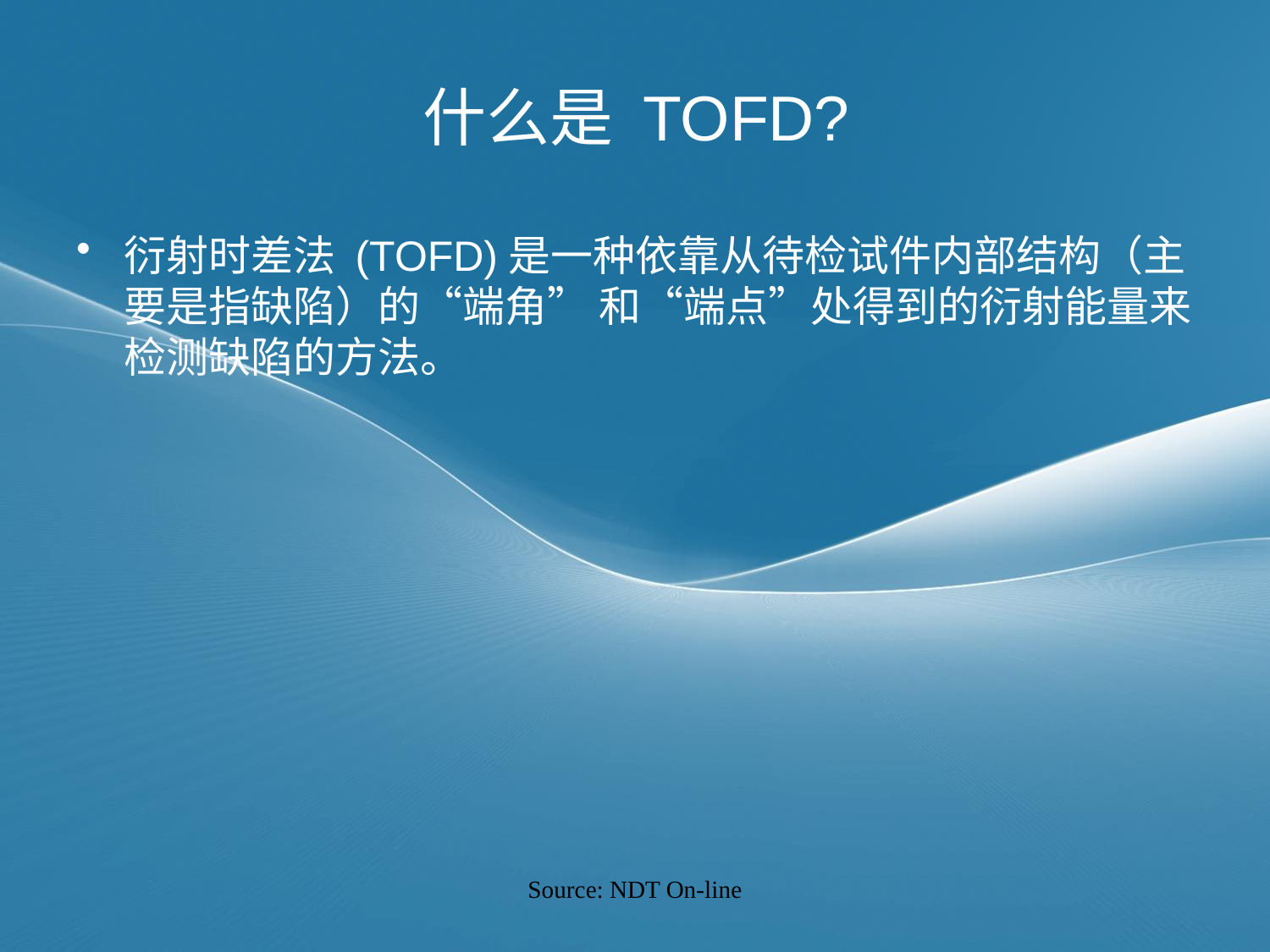

# 什么是 TOFD?
衍射时差法 (TOFD)是一种依靠从待检试件内部结构（主要是指缺陷）的“端角” 和“端点”处得到的衍射能量来检测缺陷的方法。

Source: NDT On-line